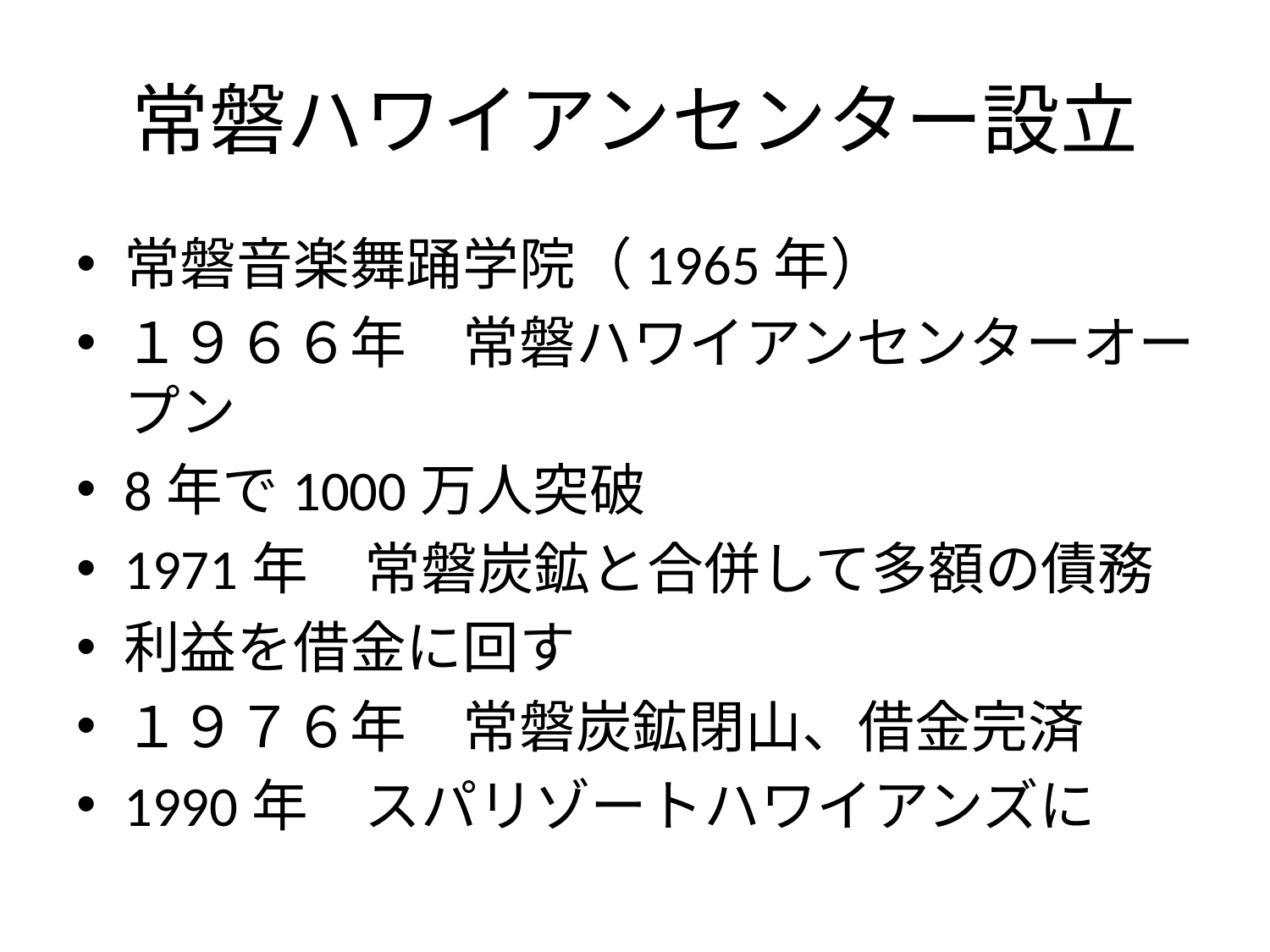

# 常磐ハワイアンセンター設立
常磐音楽舞踊学院（1965年）
１９６６年　常磐ハワイアンセンターオープン
8年で1000万人突破
1971年　常磐炭鉱と合併して多額の債務
利益を借金に回す
１９７６年　常磐炭鉱閉山、借金完済
1990年　スパリゾートハワイアンズに